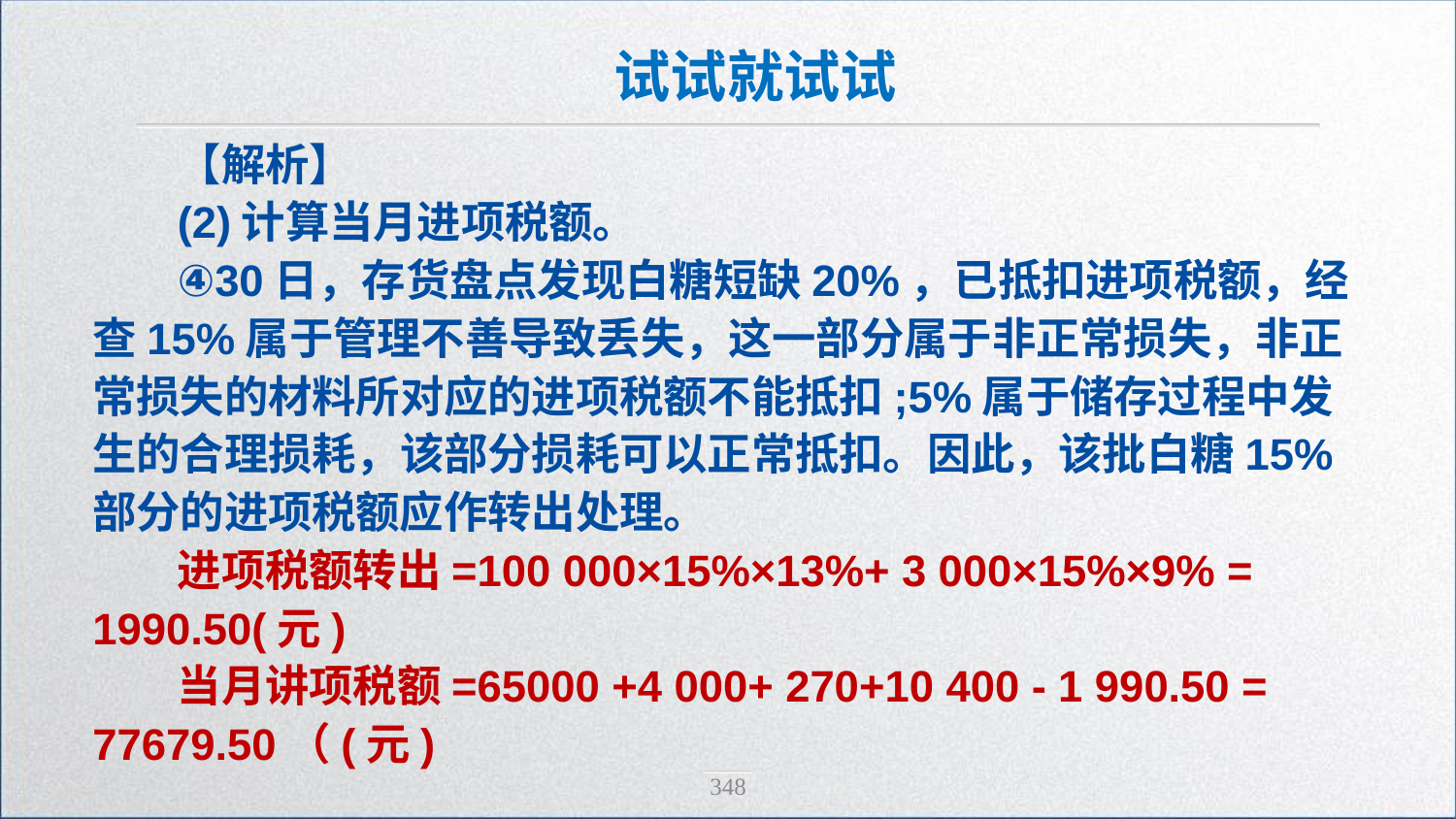

试试就试试
【解析】
(2)计算当月进项税额。
④30日，存货盘点发现白糖短缺20%，已抵扣进项税额，经查15%属于管理不善导致丢失，这一部分属于非正常损失，非正常损失的材料所对应的进项税额不能抵扣;5%属于储存过程中发生的合理损耗，该部分损耗可以正常抵扣。因此，该批白糖15%部分的进项税额应作转出处理。
进项税额转出=100 000×15%×13%+ 3 000×15%×9% = 1990.50(元)
当月讲项税额=65000 +4 000+ 270+10 400 - 1 990.50 = 77679.50（(元)

348